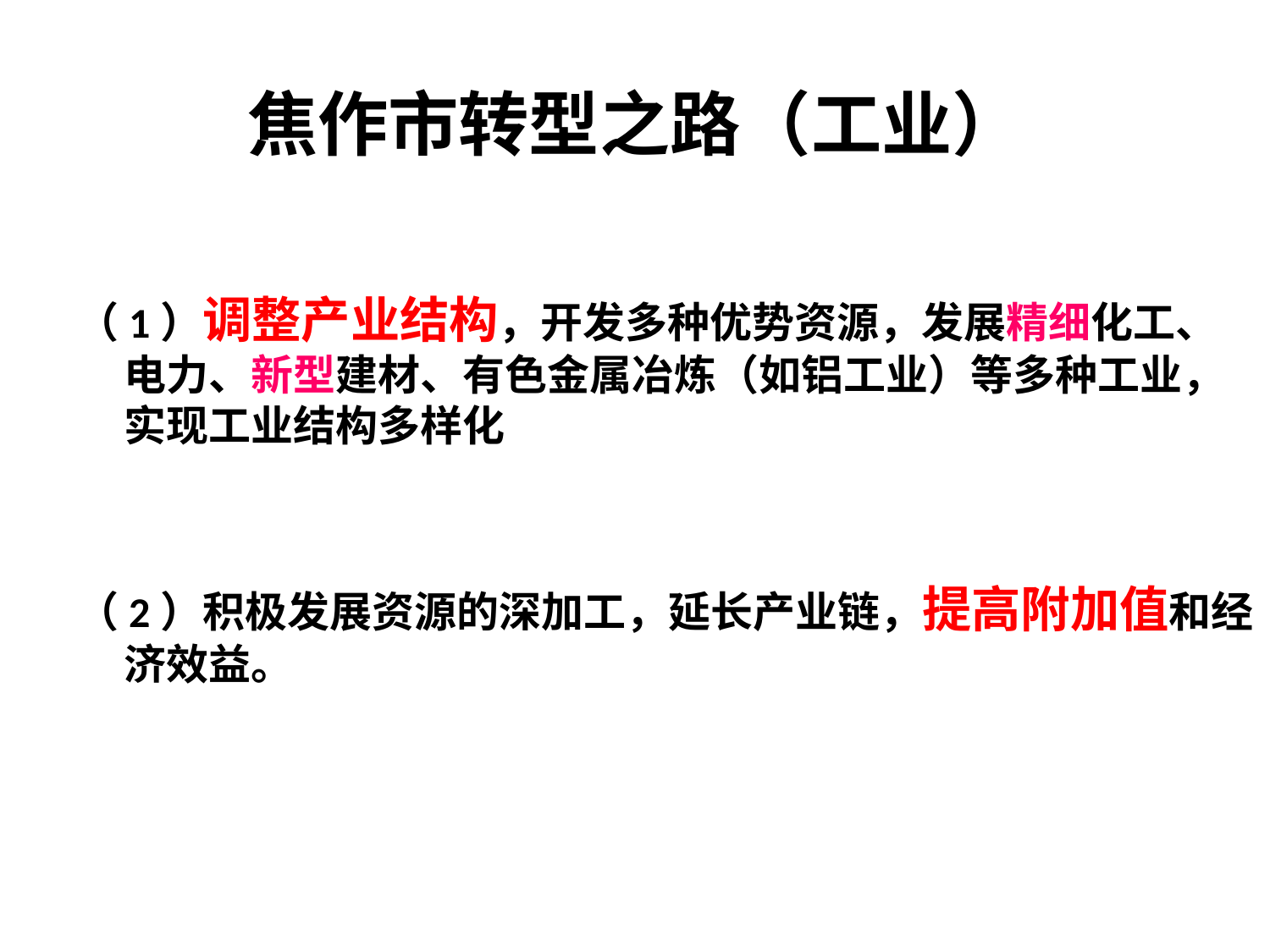

焦作市转型之路（工业）

（1）调整产业结构，开发多种优势资源，发展精细化工、电力、新型建材、有色金属冶炼（如铝工业）等多种工业，实现工业结构多样化

（2）积极发展资源的深加工，延长产业链，提高附加值和经济效益。